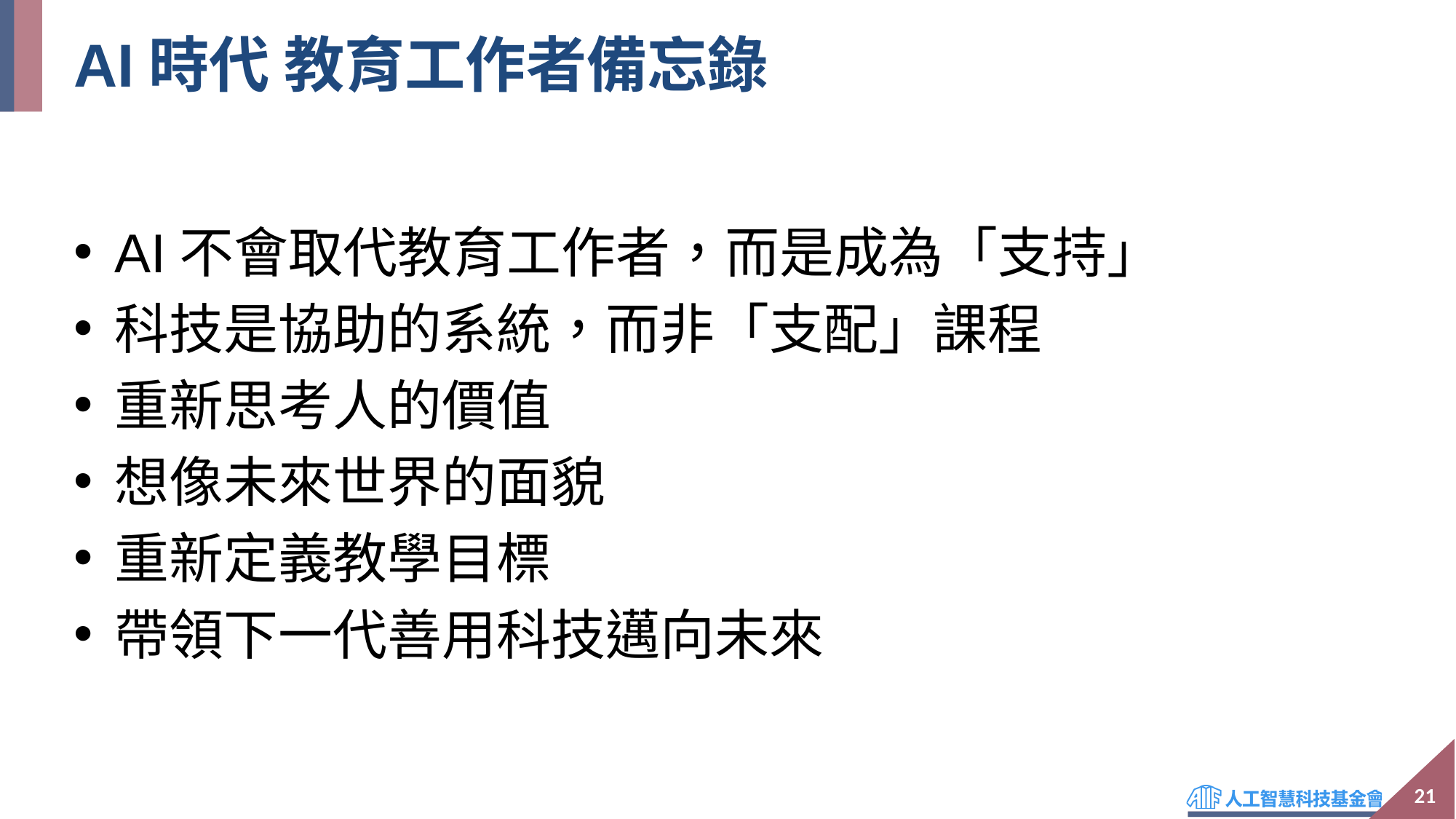

# AI時代 教育工作者備忘錄
AI不會取代教育工作者，而是成為「支持」
科技是協助的系統，而非「支配」課程
重新思考人的價值
想像未來世界的面貌
重新定義教學目標
帶領下一代善用科技邁向未來
21